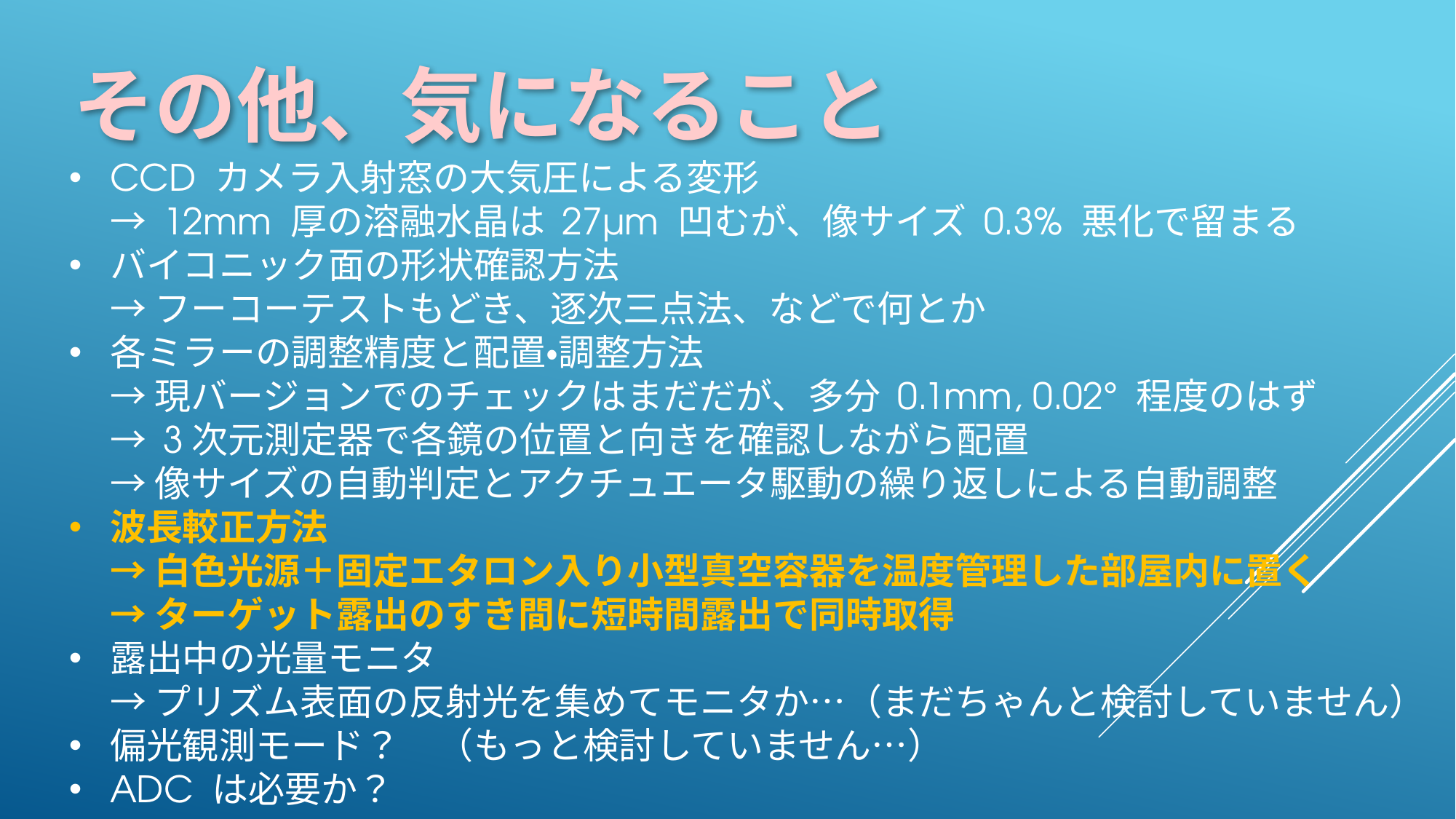

その他、気になること
CCD カメラ入射窓の大気圧による変形
→ 12mm 厚の溶融水晶は 27μm 凹むが、像サイズ 0.3% 悪化で留まる
バイコニック面の形状確認方法
→ フーコーテストもどき、逐次三点法、などで何とか
各ミラーの調整精度と配置・調整方法
→ 現バージョンでのチェックはまだだが、多分 0.1mm, 0.02° 程度のはず
→ 3次元測定器で各鏡の位置と向きを確認しながら配置
→ 像サイズの自動判定とアクチュエータ駆動の繰り返しによる自動調整
波長較正方法
→ 白色光源＋固定エタロン入り小型真空容器を温度管理した部屋内に置く
→ ターゲット露出のすき間に短時間露出で同時取得
露出中の光量モニタ
→ プリズム表面の反射光を集めてモニタか…（まだちゃんと検討していません）
偏光観測モード？　（もっと検討していません…）
ADC は必要か？